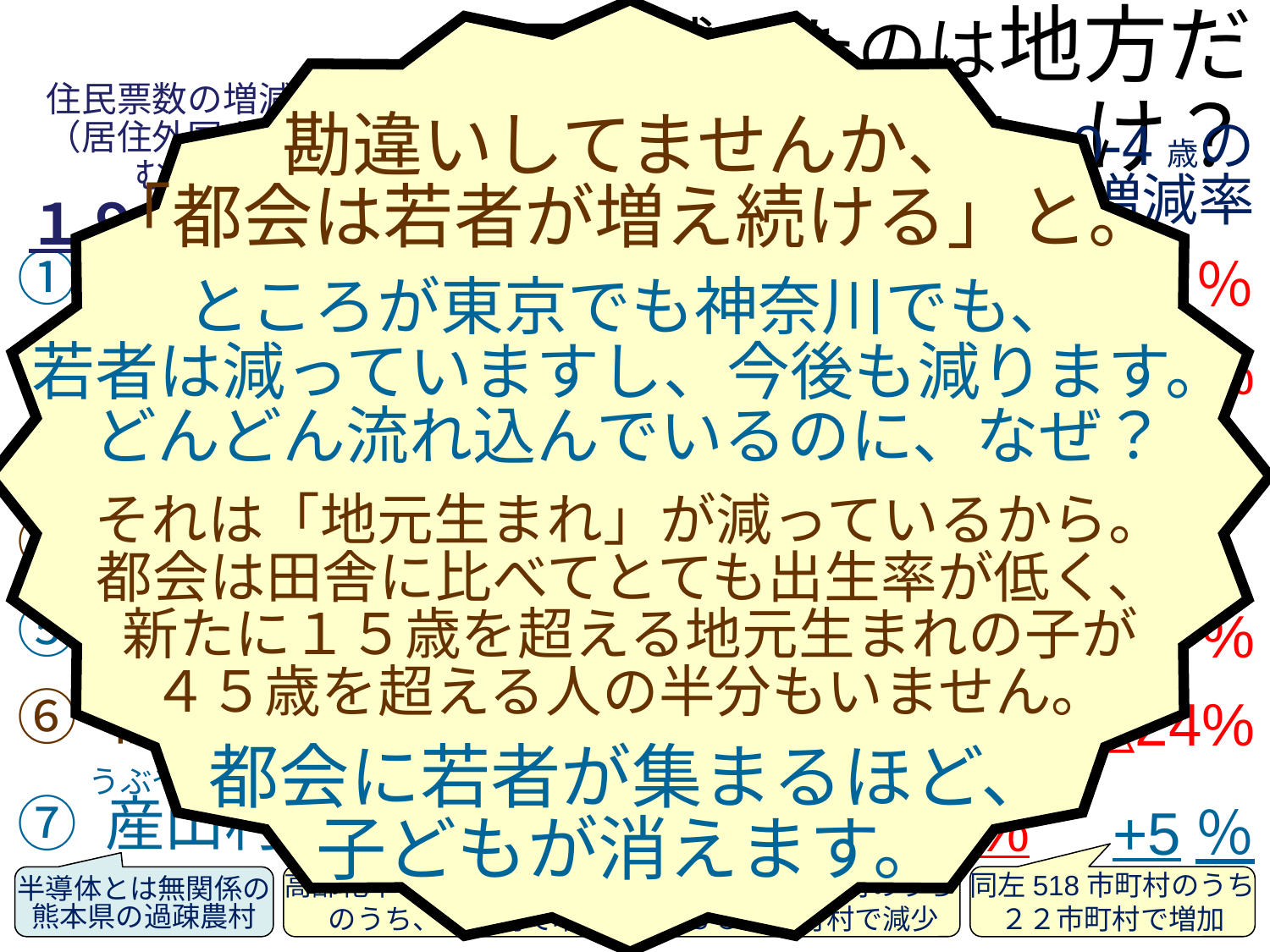

勘違いしてませんか、
「都会は若者が増え続ける」と。

ところが東京でも神奈川でも、
若者は減っていますし、今後も減ります。
どんどん流れ込んでいるのに、なぜ？

それは「地元生まれ」が減っているから。
都会は田舎に比べてとても出生率が低く、
新たに１５歳を超える地元生まれの子が
４５歳を超える人の半分もいません。
都会に若者が集まるほど、
子どもが消えます。

人口が減ったのは地方だけ？
住民票数の増減
（居住外国人含む）
１９→２４年
総人口
増減率
+１％
△１％
△2％
△1％
＋２％
△8％
△8%
75歳以上
の増減率
＋12％
＋15%
＋14％
＋7％
＋16％
＋1％
△4%
15-44歳
の増減率
△3％
△5%
△6%
△4%
△2%
△15%
±0%

0-4歳の
増減率
△16％
△12%
△19%
△14%
△17%
△24%
+5％
① 東京都
② 大阪府
③ 愛知県
④ 沖縄県
⑤ 川崎市
⑥ 秋田県
          うぶやま
⑦ 産山村
高齢化率４割超の518市町村
のうち、３町村で増加
同左518市町村のうち
３３９市町村で減少
同左518市町村のうち
２２市町村で増加
半導体とは無関係の
熊本県の過疎農村